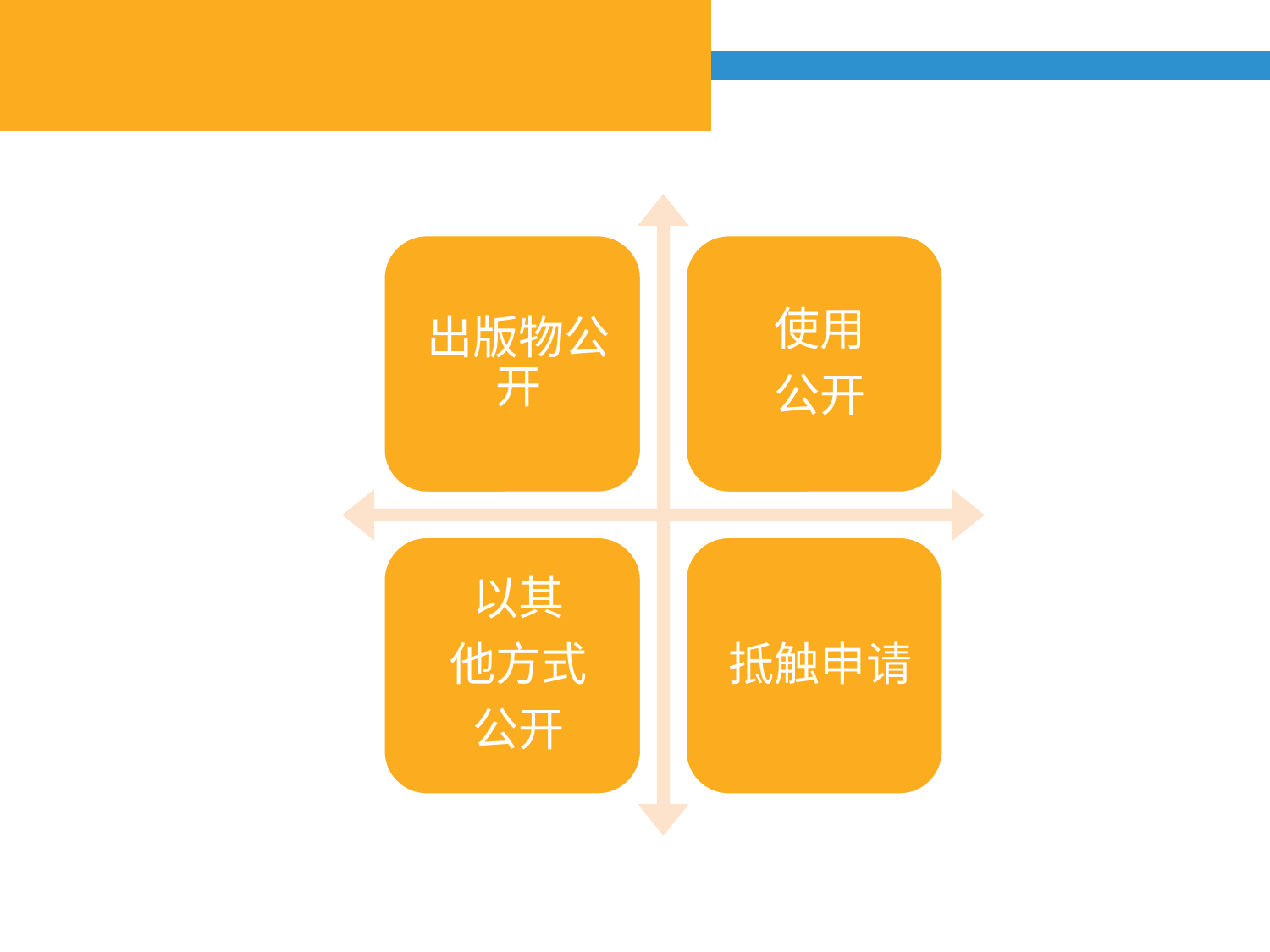

出版物公开
使用
公开
以其
他方式
公开
抵触申请